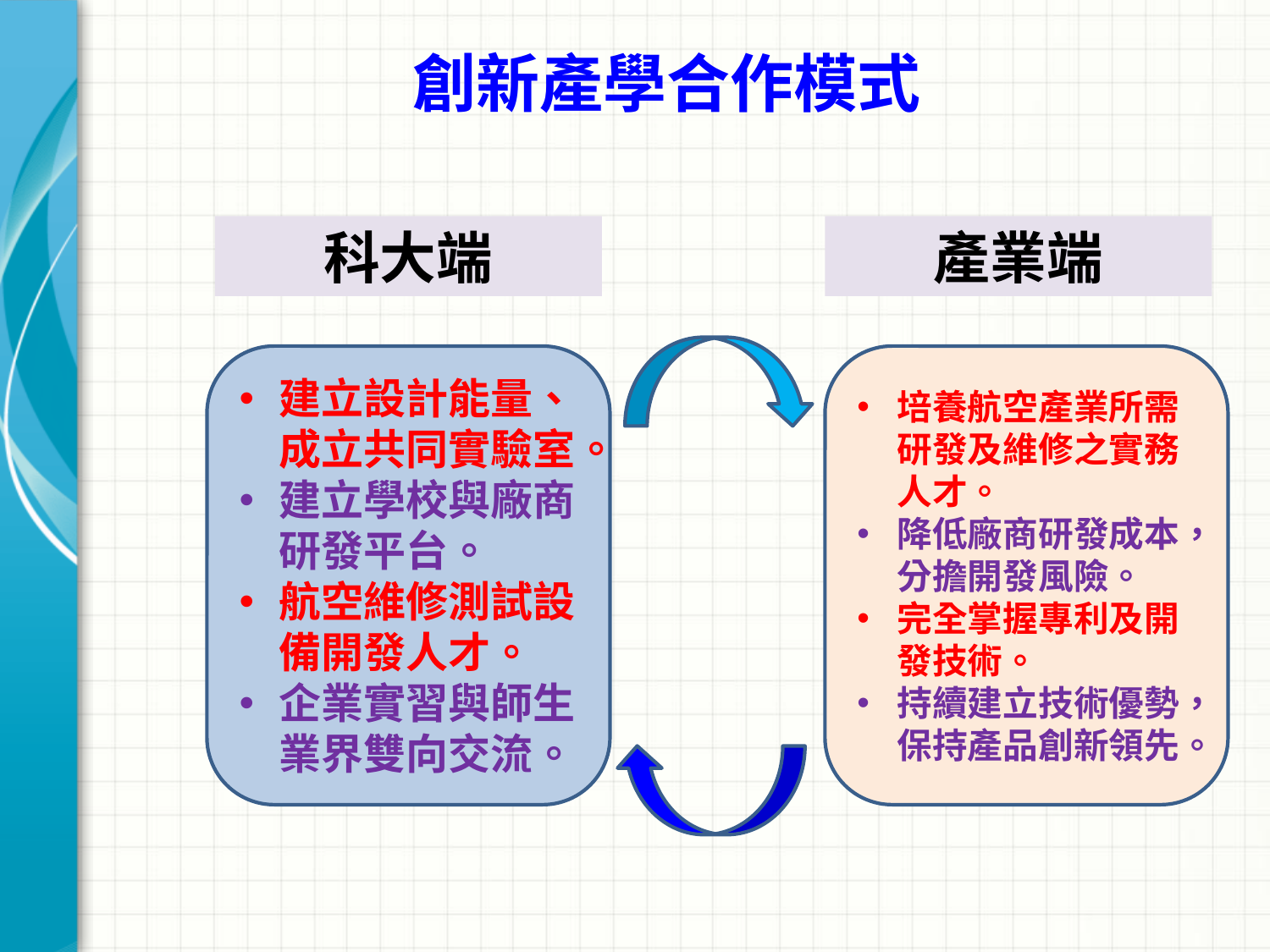

創新產學合作模式
科大端
產業端

建立設計能量、成立共同實驗室。
建立學校與廠商研發平台。
航空維修測試設備開發人才。
企業實習與師生業界雙向交流。
培養航空產業所需研發及維修之實務人才。
降低廠商研發成本，分擔開發風險。
完全掌握專利及開發技術。
持續建立技術優勢，保持產品創新領先。